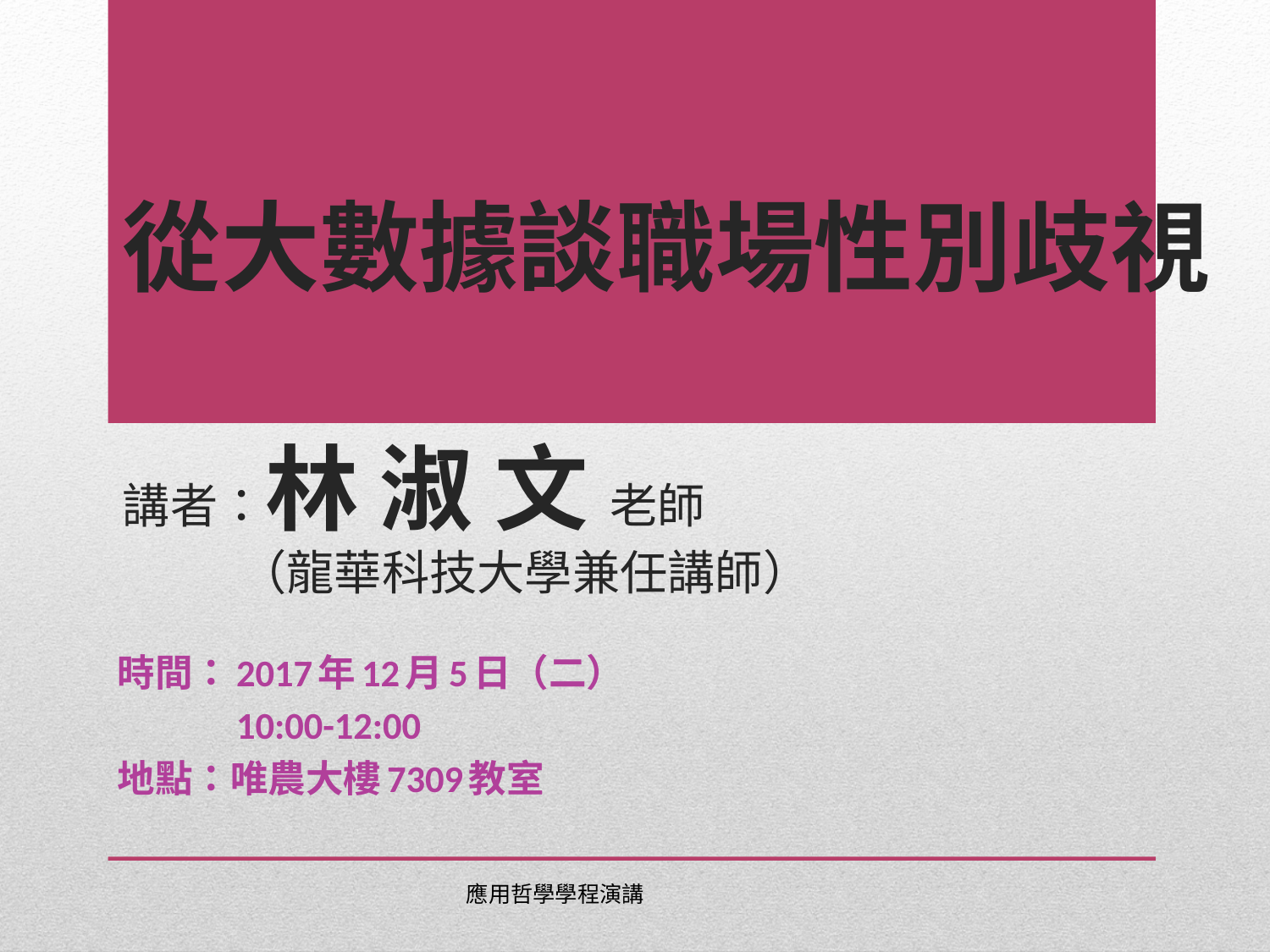

# 從大數據談職場性別歧視 講者：林 淑 文 老師 　　  （龍華科技大學兼任講師）

時間：2017年12月5日（二）
　　　10:00-12:00
地點：唯農大樓7309教室

                                                                    應用哲學學程演講